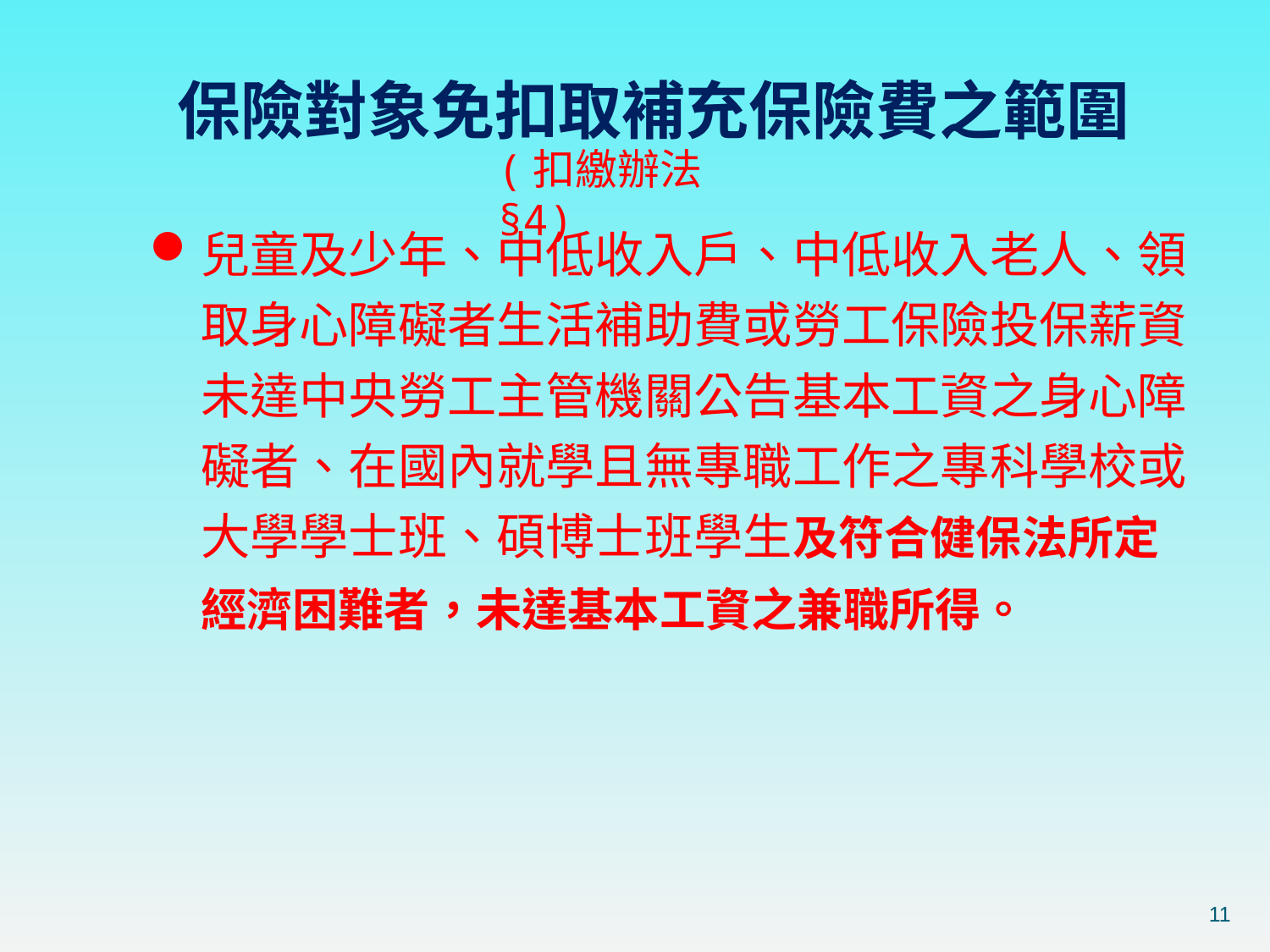

保險對象免扣取補充保險費之範圍
(扣繳辦法§4)
兒童及少年、中低收入戶、中低收入老人、領取身心障礙者生活補助費或勞工保險投保薪資未達中央勞工主管機關公告基本工資之身心障礙者、在國內就學且無專職工作之專科學校或大學學士班、碩博士班學生及符合健保法所定經濟困難者，未達基本工資之兼職所得。
11